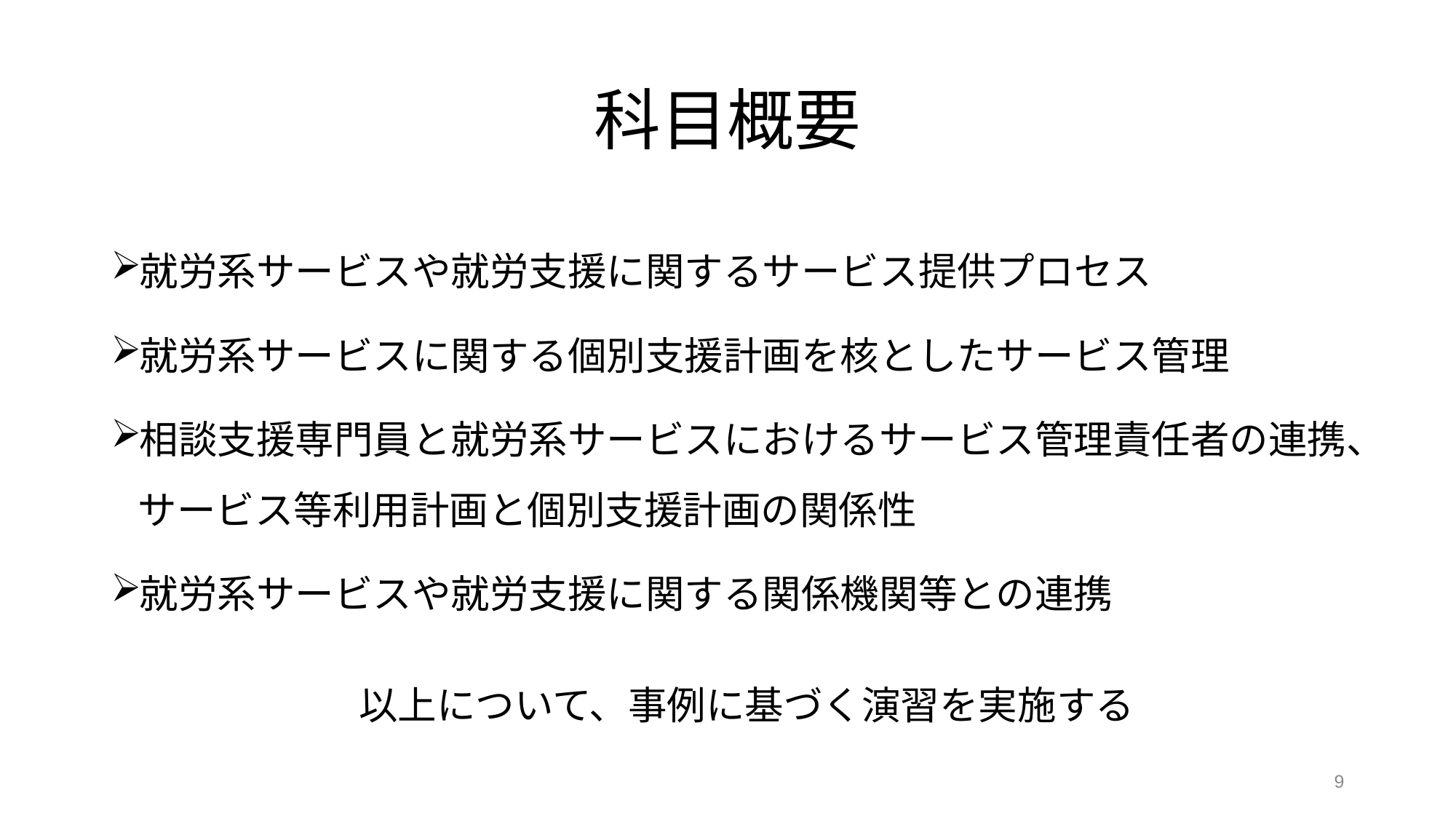

# 科目概要
就労系サービスや就労支援に関するサービス提供プロセス
就労系サービスに関する個別支援計画を核としたサービス管理
相談支援専門員と就労系サービスにおけるサービス管理責任者の連携、サービス等利用計画と個別支援計画の関係性
就労系サービスや就労支援に関する関係機関等との連携

以上について、事例に基づく演習を実施する
9